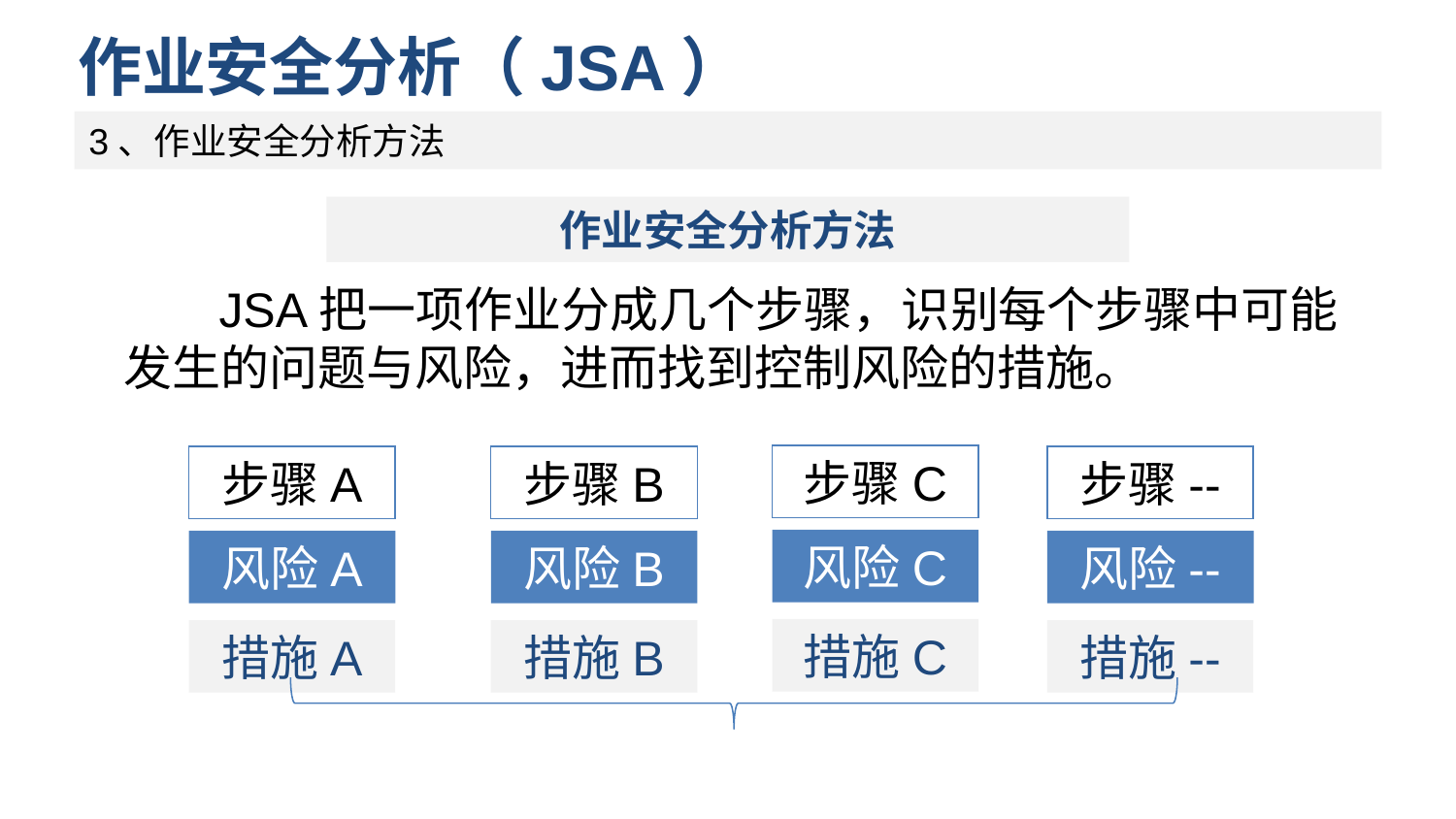

# 作业安全分析（JSA）
3、作业安全分析方法
作业安全分析方法

       JSA把一项作业分成几个步骤，识别每个步骤中可能发生的问题与风险，进而找到控制风险的措施。
步骤C
步骤A
步骤B
步骤--
风险C
风险A
风险B
风险--
措施C
措施A
措施B
措施--